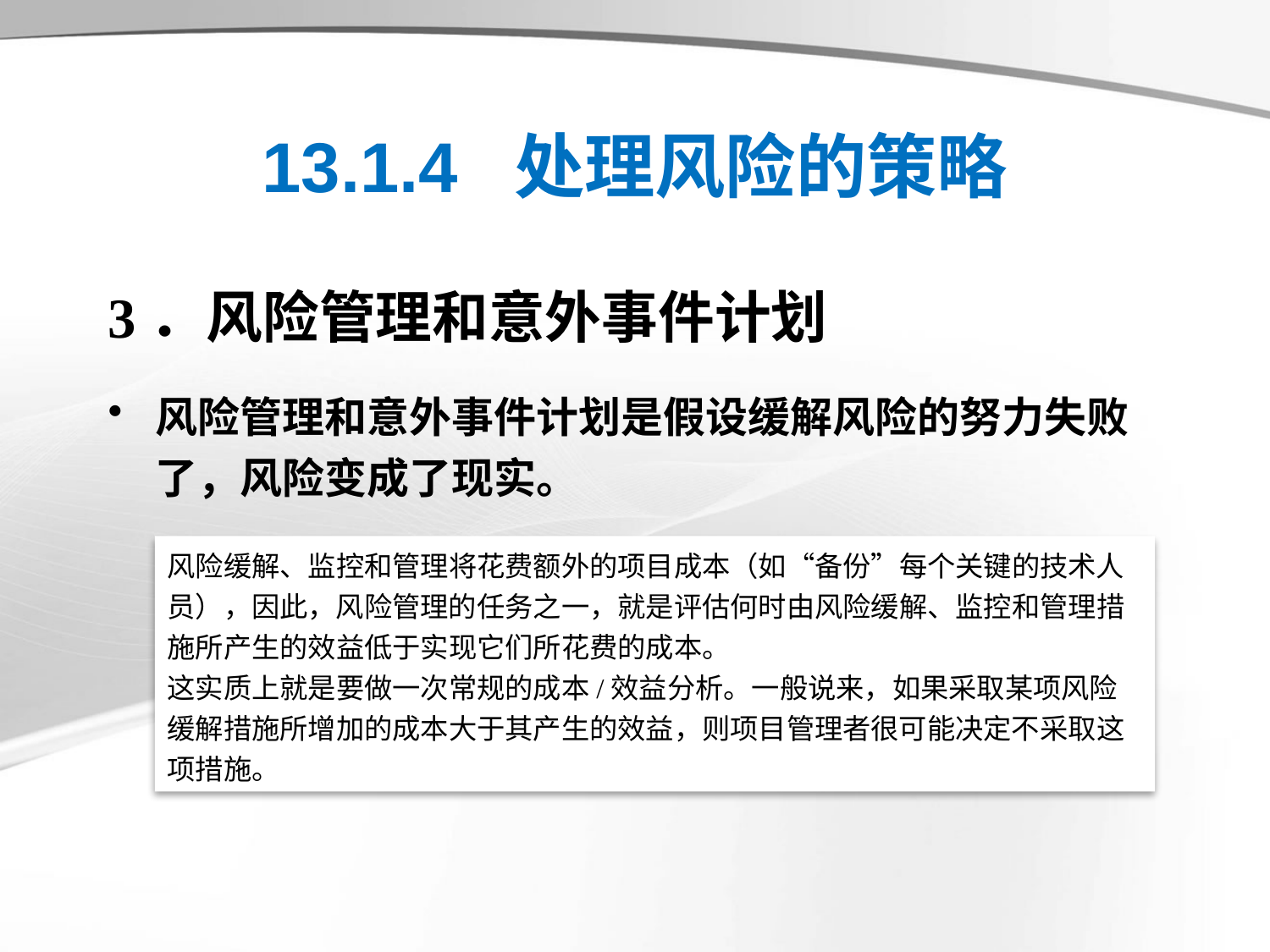

# 13.1.4  处理风险的策略
3．风险管理和意外事件计划
风险管理和意外事件计划是假设缓解风险的努力失败了，风险变成了现实。
风险缓解、监控和管理将花费额外的项目成本（如“备份”每个关键的技术人员），因此，风险管理的任务之一，就是评估何时由风险缓解、监控和管理措施所产生的效益低于实现它们所花费的成本。
这实质上就是要做一次常规的成本/效益分析。一般说来，如果采取某项风险缓解措施所增加的成本大于其产生的效益，则项目管理者很可能决定不采取这项措施。